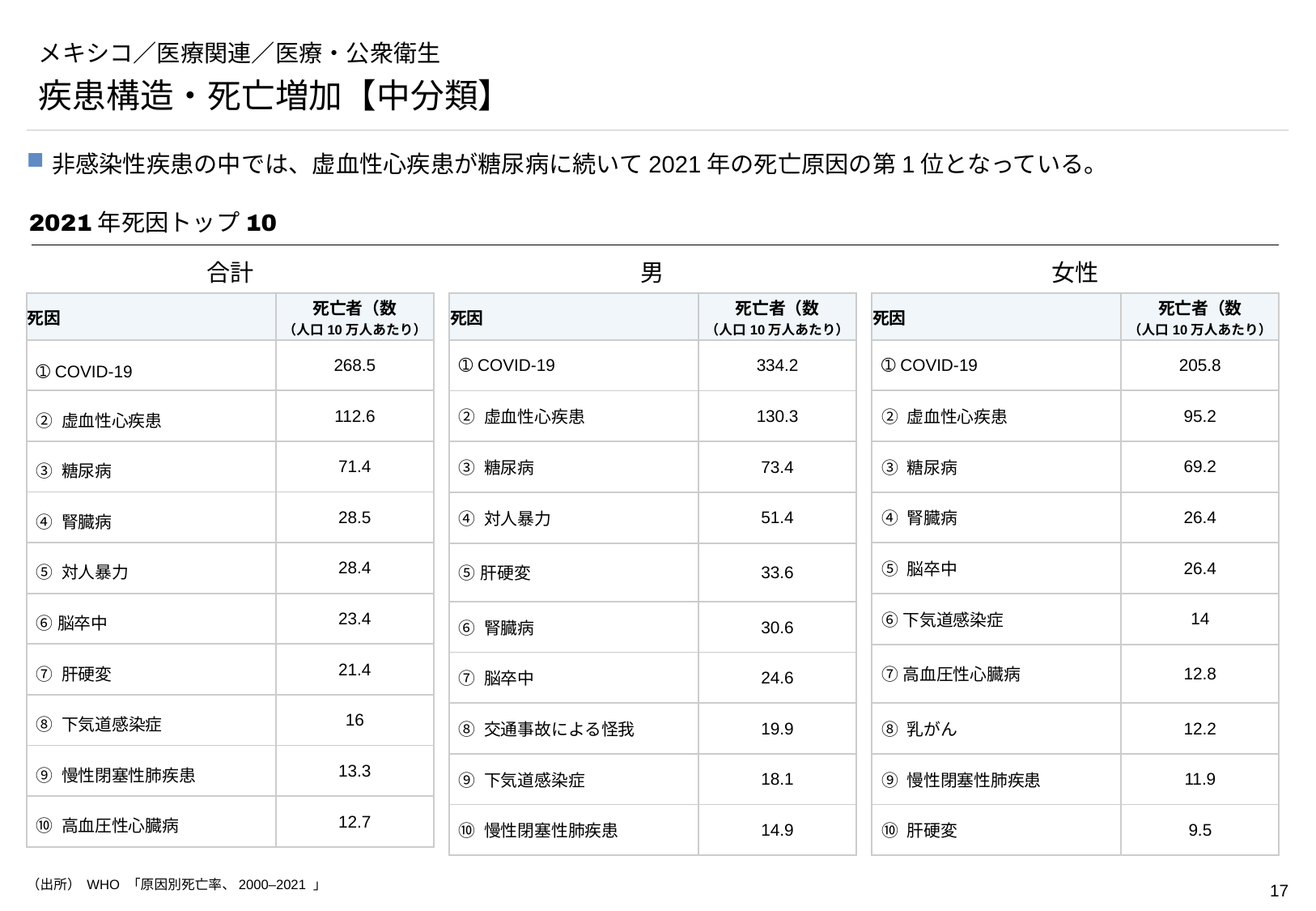

# メキシコ／医療関連／医療・公衆衛生
疾患構造・死亡増加【中分類】
非感染性疾患の中では、虚血性心疾患が糖尿病に続いて2021年の死亡原因の第1位となっている。
2021年死因トップ10
合計
男
女性
| 死因 | 死亡者（数 （人口10万人あたり） |
| --- | --- |
| ➀ COVID-19 | 268.5 |
| ➁ 虚血性心疾患 | 112.6 |
| ➂ 糖尿病 | 71.4 |
| ➃ 腎臓病 | 28.5 |
| ➄ 対人暴力 | 28.4 |
| ➅脳卒中 | 23.4 |
| ➆ 肝硬変 | 21.4 |
| ➇ 下気道感染症 | 16 |
| ➈ 慢性閉塞性肺疾患 | 13.3 |
| ➉ 高血圧性心臓病 | 12.7 |
| 死因 | 死亡者（数 （人口10万人あたり） |
| --- | --- |
| ➀ COVID-19 | 334.2 |
| ➁ 虚血性心疾患 | 130.3 |
| ➂ 糖尿病 | 73.4 |
| ➃ 対人暴力 | 51.4 |
| ➄肝硬変 | 33.6 |
| ➅ 腎臓病 | 30.6 |
| ➆ 脳卒中 | 24.6 |
| ➇ 交通事故による怪我 | 19.9 |
| ➈ 下気道感染症 | 18.1 |
| ➉ 慢性閉塞性肺疾患 | 14.9 |
| 死因 | 死亡者（数 （人口10万人あたり） |
| --- | --- |
| ➀ COVID-19 | 205.8 |
| ➁ 虚血性心疾患 | 95.2 |
| ➂ 糖尿病 | 69.2 |
| ➃ 腎臓病 | 26.4 |
| ➄ 脳卒中 | 26.4 |
| ➅下気道感染症 | 14 |
| ➆高血圧性心臓病 | 12.8 |
| ➇ 乳がん | 12.2 |
| ➈ 慢性閉塞性肺疾患 | 11.9 |
| ➉ 肝硬変 | 9.5 |
（出所） WHO 「原因別死亡率、2000–2021 」